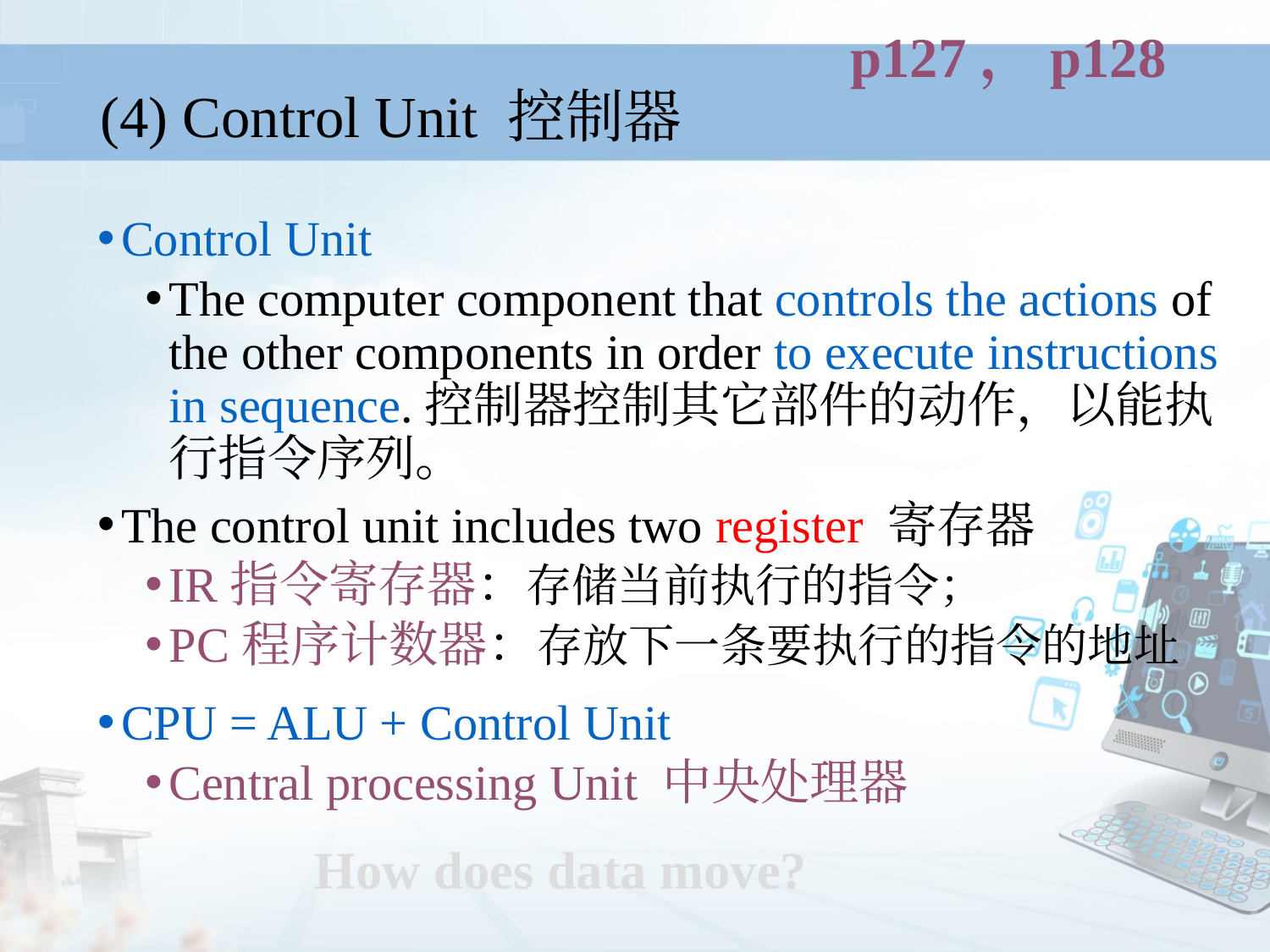

p127，p128
# (4) Control Unit 控制器
Control Unit
The computer component that controls the actions of the other components in order to execute instructions in sequence.控制器控制其它部件的动作，以能执行指令序列。
The control unit includes two register 寄存器
IR指令寄存器：存储当前执行的指令；
PC程序计数器：存放下一条要执行的指令的地址
CPU = ALU + Control Unit
Central processing Unit 中央处理器
How does data move?